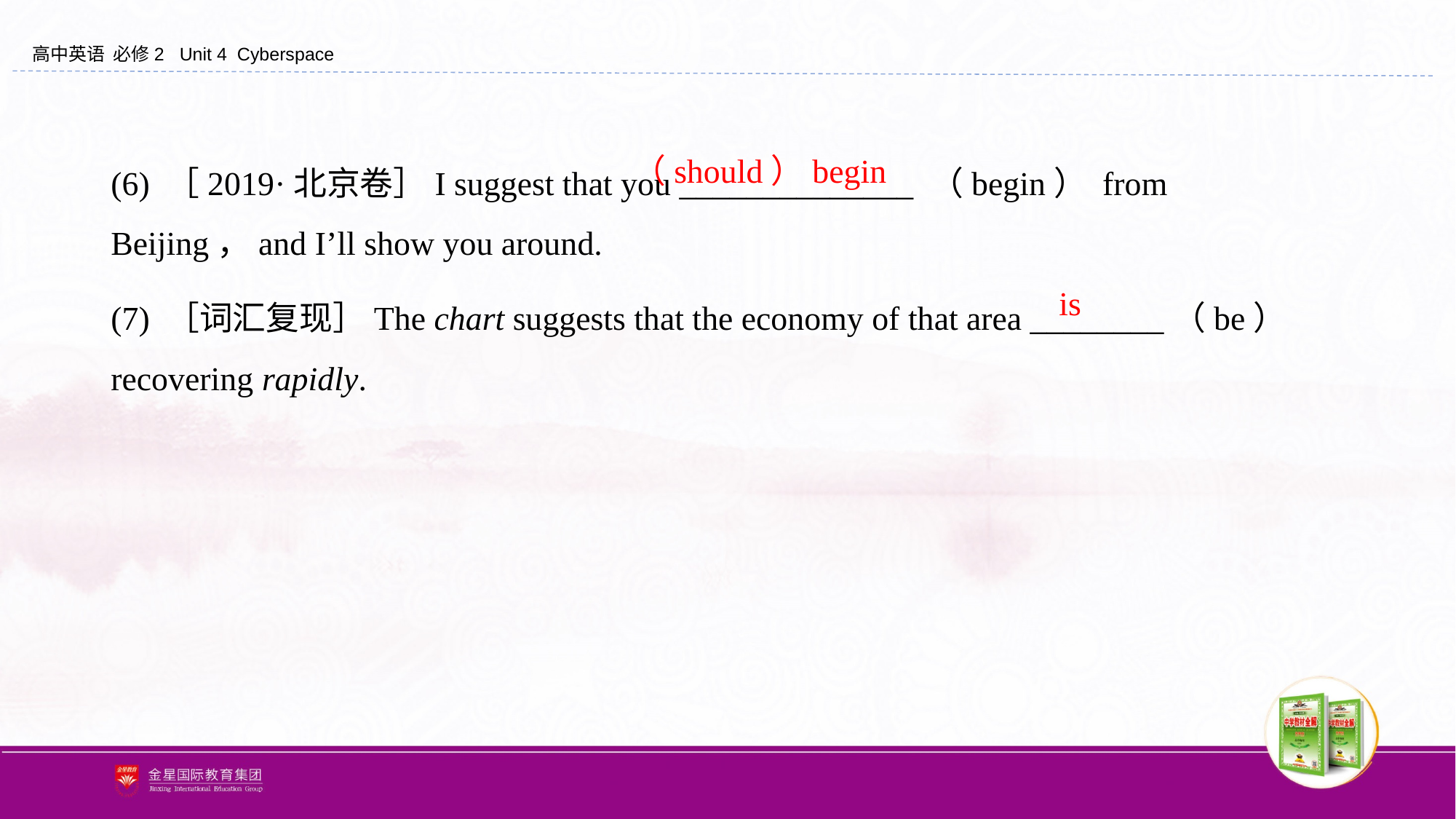

(6) ［2019·北京卷］I suggest that you ______________ （begin） from Beijing，and I’ll show you around.
(7) ［词汇复现］The chart suggests that the economy of that area ________（be） recovering rapidly.
（should）begin
is